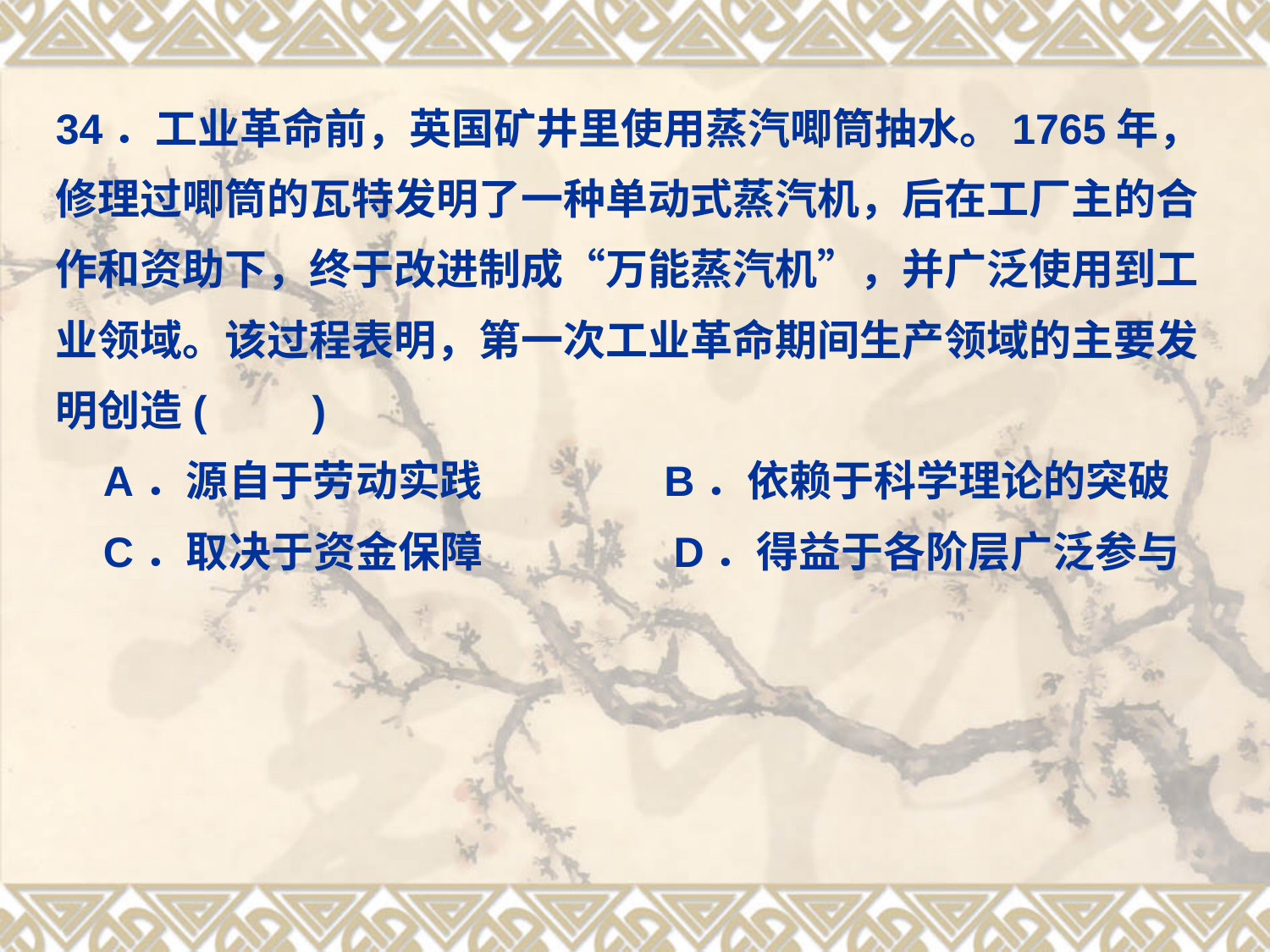

34．工业革命前，英国矿井里使用蒸汽唧筒抽水。1765年，修理过唧筒的瓦特发明了一种单动式蒸汽机，后在工厂主的合作和资助下，终于改进制成“万能蒸汽机”，并广泛使用到工业领域。该过程表明，第一次工业革命期间生产领域的主要发明创造(　　)
    A．源自于劳动实践                  B．依赖于科学理论的突破
    C．取决于资金保障                   D．得益于各阶层广泛参与